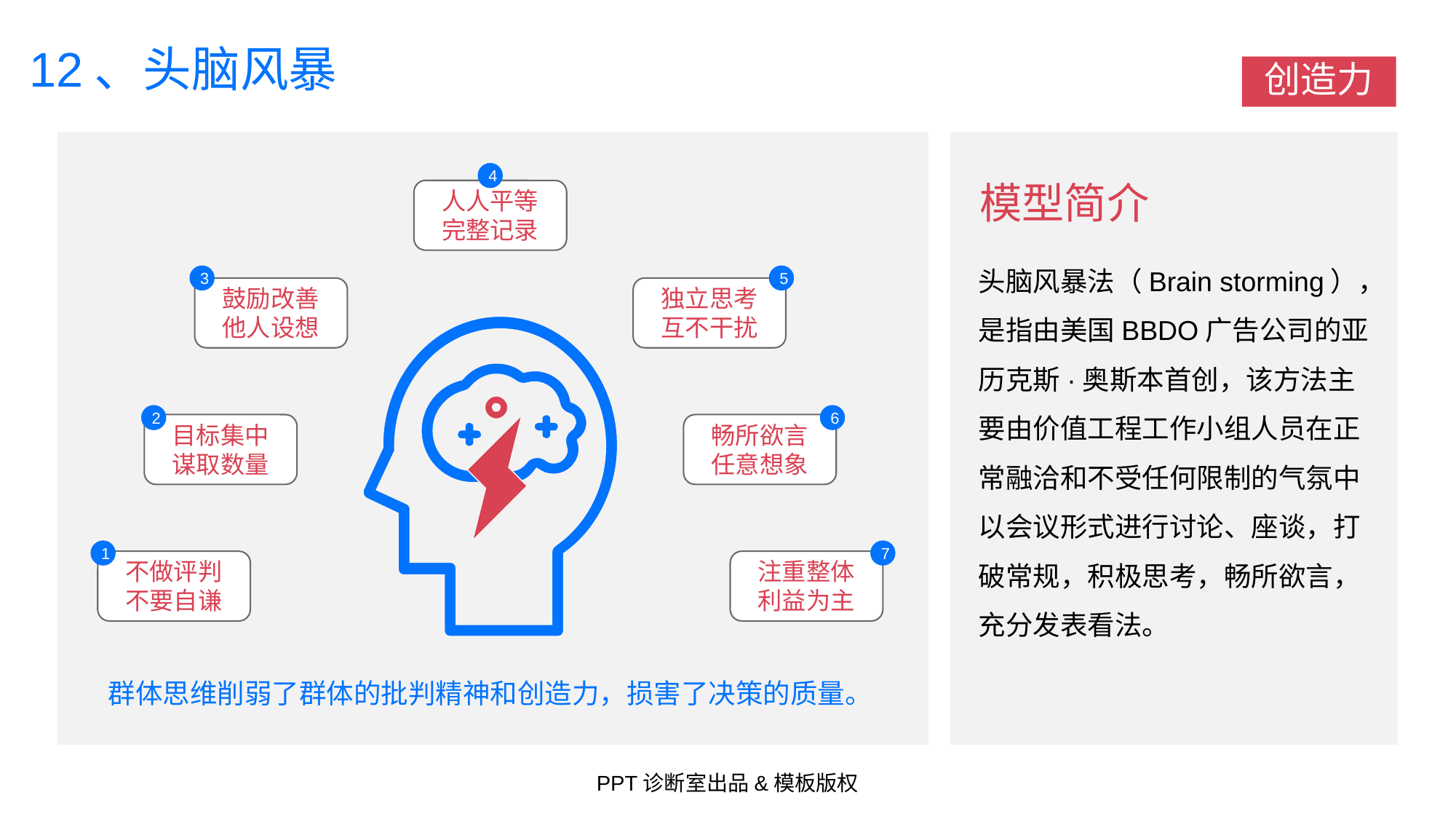

12、头脑风暴
创造力

4
模型简介

人人平等
完整记录
头脑风暴法（Brain storming），是指由美国BBDO广告公司的亚历克斯·奥斯本首创，该方法主要由价值工程工作小组人员在正常融洽和不受任何限制的气氛中以会议形式进行讨论、座谈，打破常规，积极思考，畅所欲言，充分发表看法。
3
5

鼓励改善
他人设想

独立思考
互不干扰

2
6

目标集中
谋取数量

畅所欲言
任意想象

1
7

不做评判
不要自谦

注重整体
利益为主
群体思维削弱了群体的批判精神和创造力，损害了决策的质量。
PPT诊断室出品&模板版权